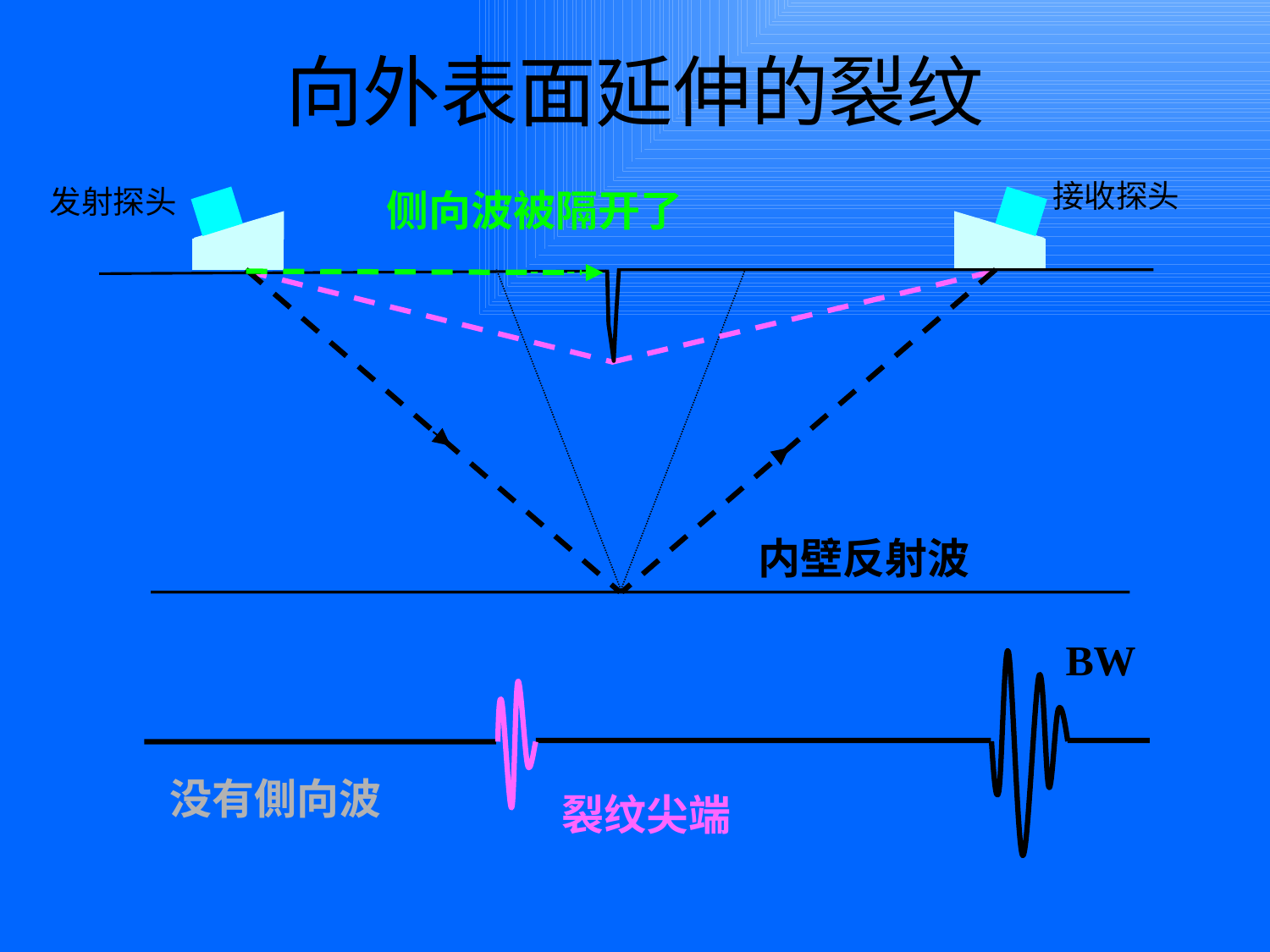

向外表面延伸的裂纹
接收探头
发射探头
侧向波被隔开了

内壁反射波
BW

裂纹尖端

没有側向波